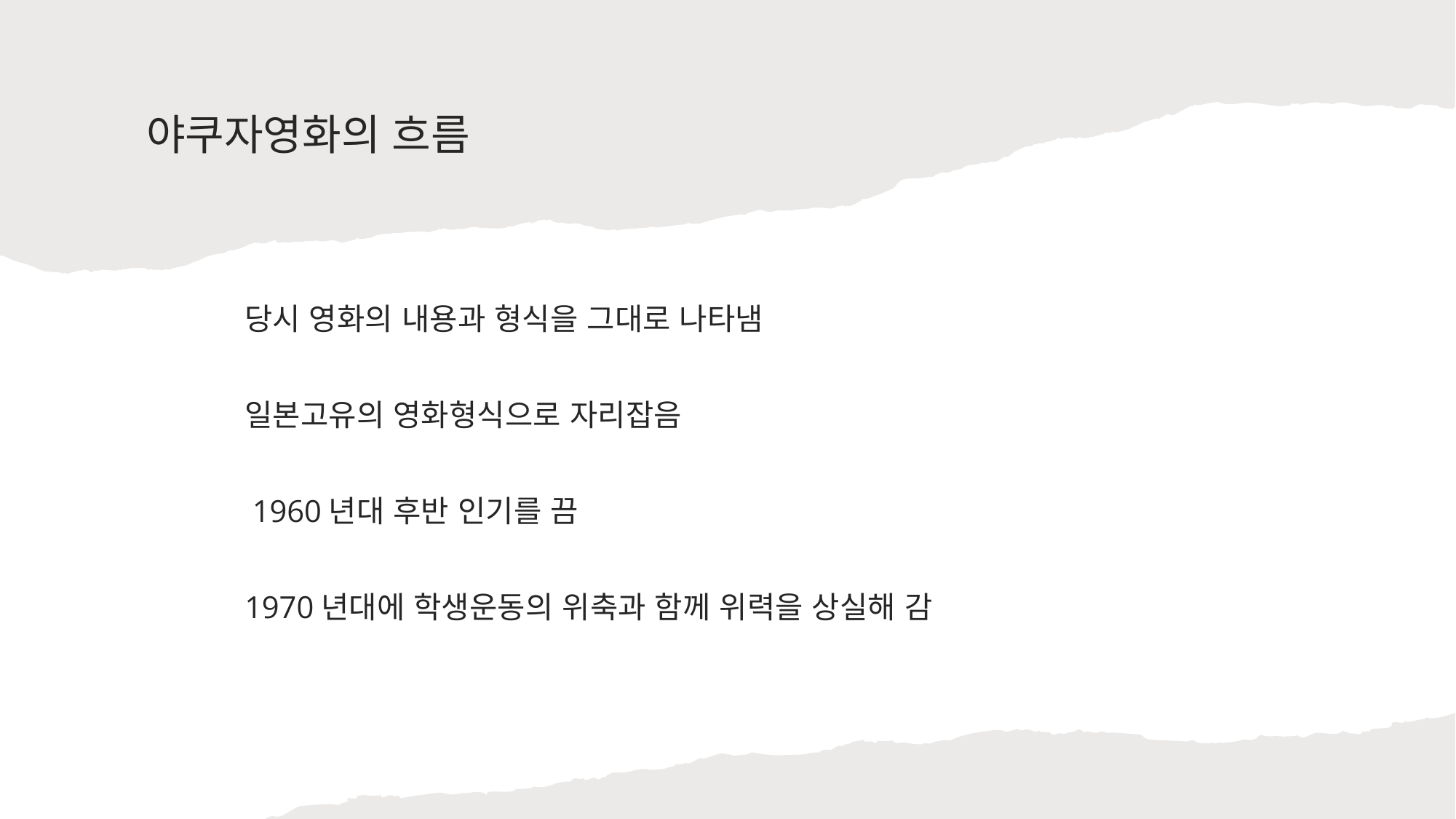

# 야쿠자영화의 흐름
당시 영화의 내용과 형식을 그대로 나타냄

일본고유의 영화형식으로 자리잡음

 1960년대 후반 인기를 끔

1970년대에 학생운동의 위축과 함께 위력을 상실해 감